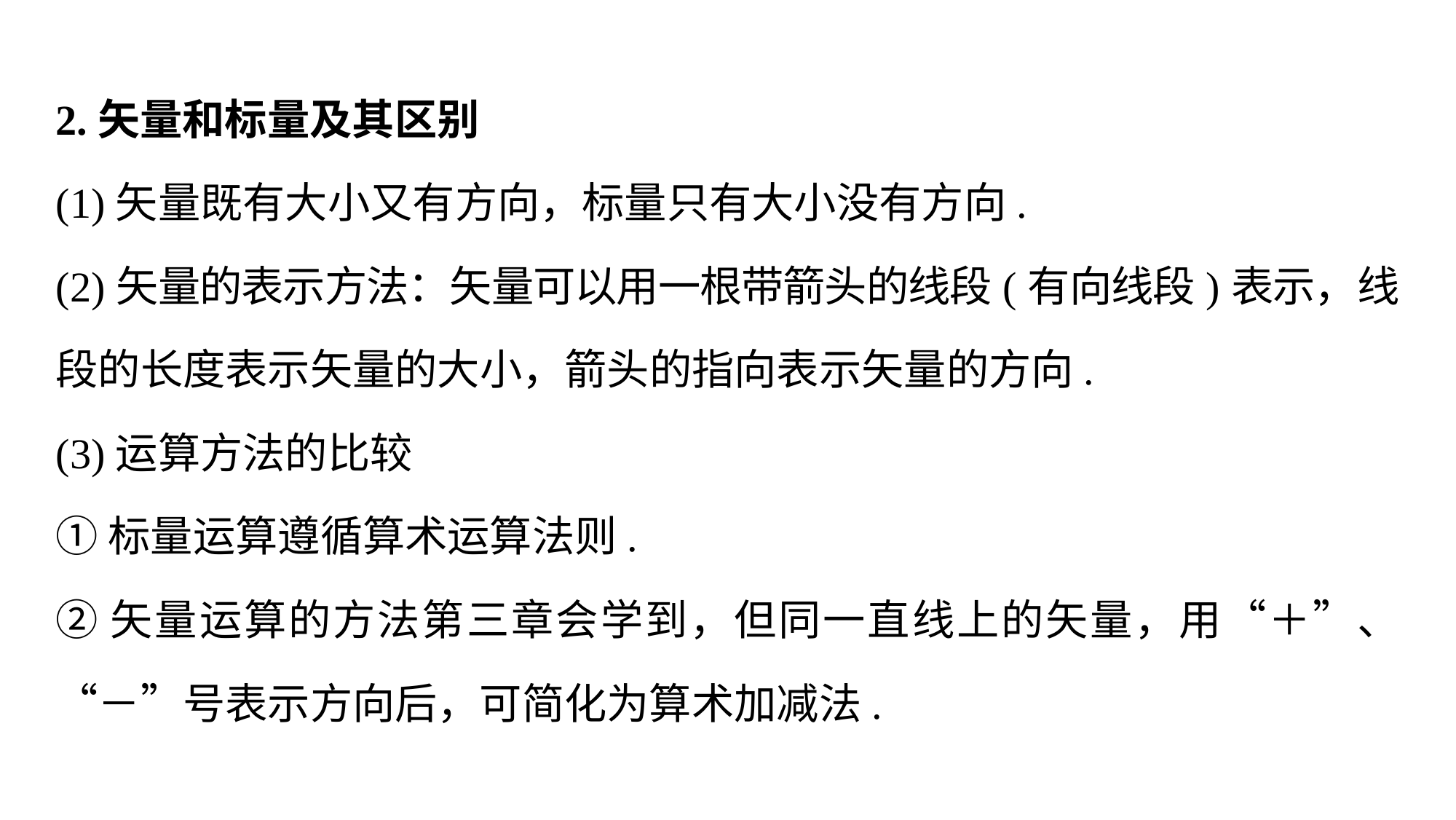

2.矢量和标量及其区别
(1)矢量既有大小又有方向，标量只有大小没有方向.
(2)矢量的表示方法：矢量可以用一根带箭头的线段(有向线段)表示，线段的长度表示矢量的大小，箭头的指向表示矢量的方向.
(3)运算方法的比较
①标量运算遵循算术运算法则.
②矢量运算的方法第三章会学到，但同一直线上的矢量，用“＋”、“－”号表示方向后，可简化为算术加减法.